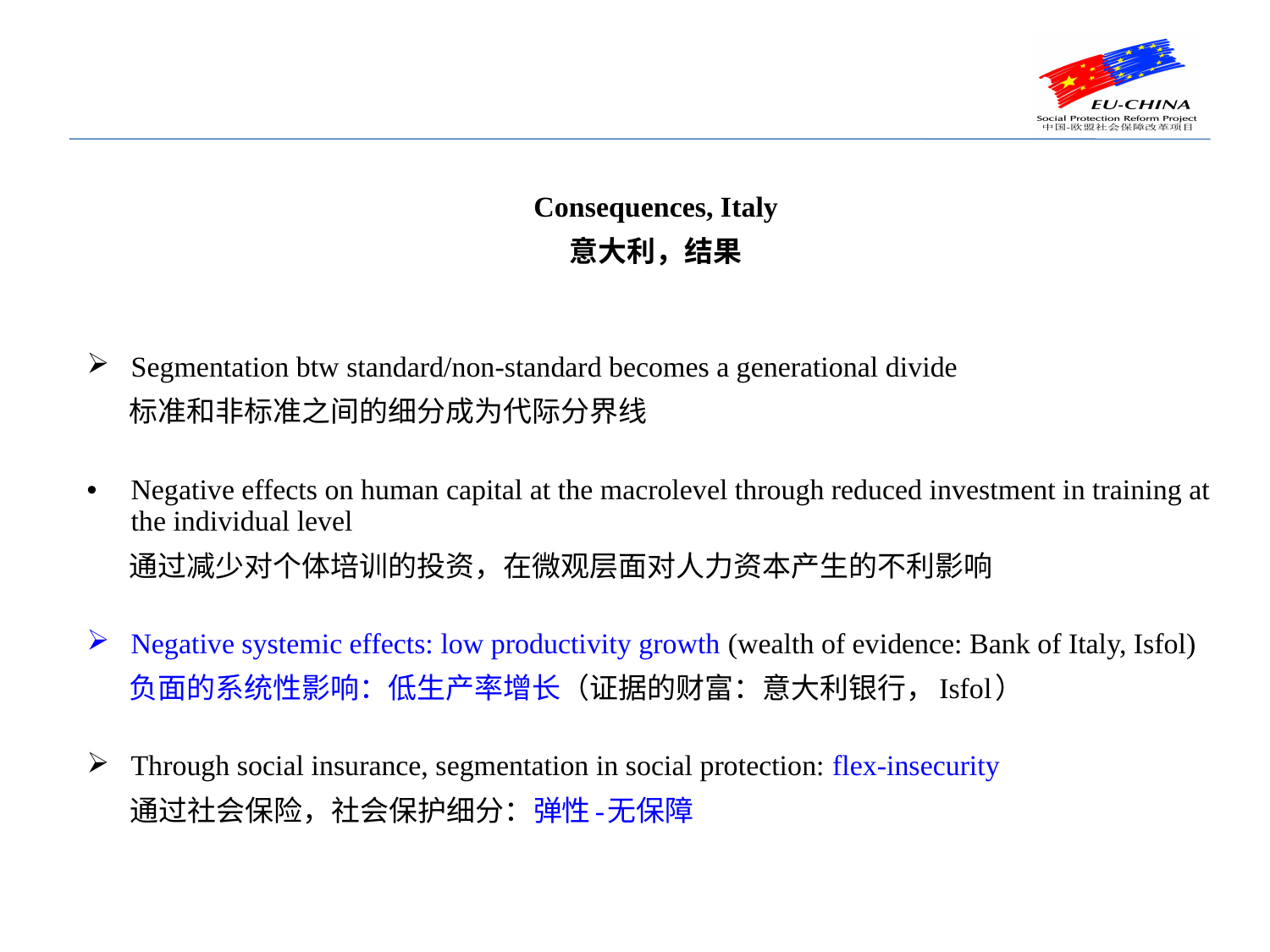

Consequences, Italy
意大利，结果

Segmentation btw standard/non-standard becomes a generational divide
      标准和非标准之间的细分成为代际分界线

Negative effects on human capital at the macrolevel through reduced investment in training at the individual level
      通过减少对个体培训的投资，在微观层面对人力资本产生的不利影响

Negative systemic effects: low productivity growth (wealth of evidence: Bank of Italy, Isfol)
      负面的系统性影响：低生产率增长（证据的财富：意大利银行，Isfol）

Through social insurance, segmentation in social protection: flex-insecurity
      通过社会保险，社会保护细分：弹性-无保障